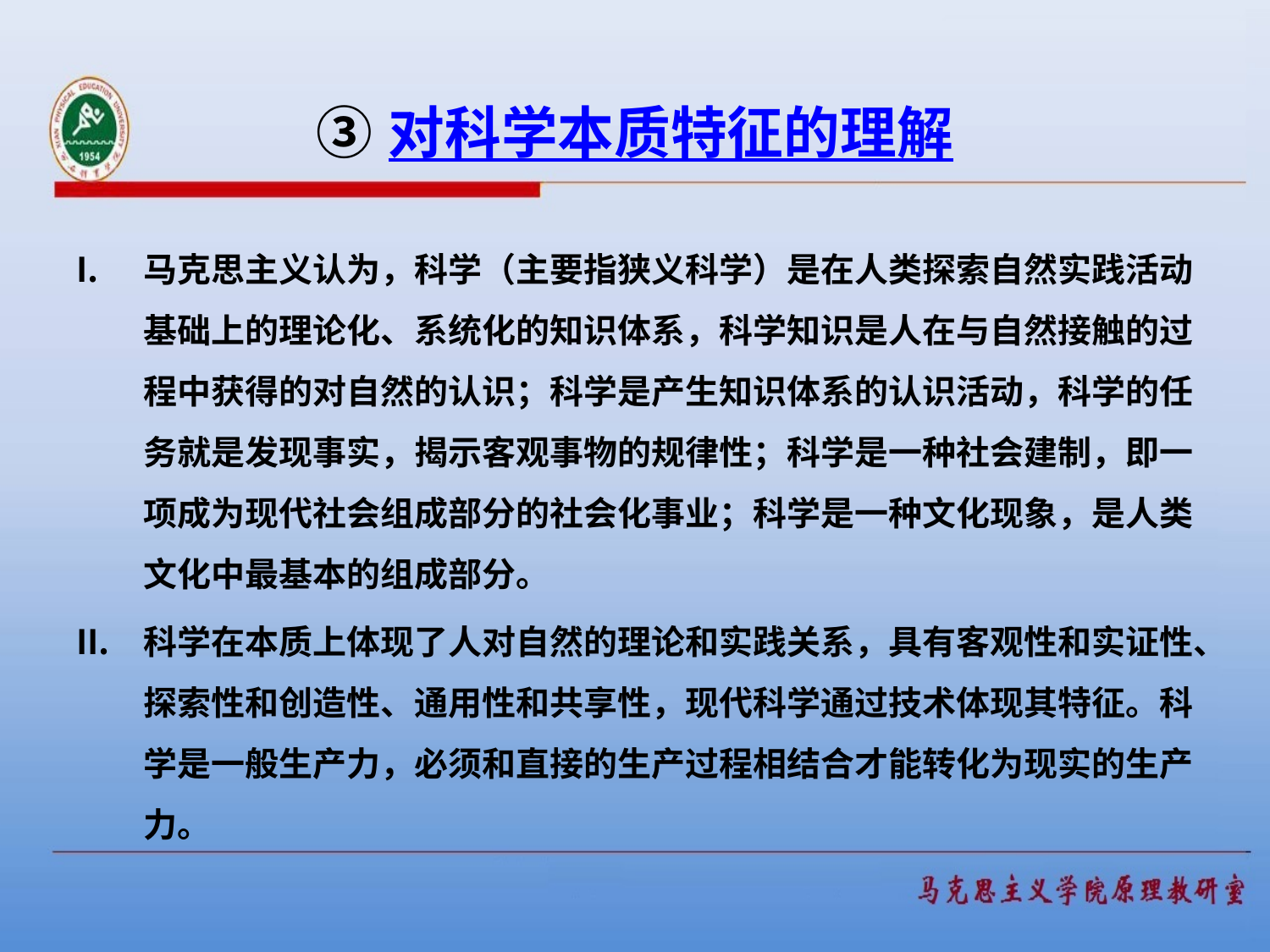

# 对科学本质特征的理解
马克思主义认为，科学（主要指狭义科学）是在人类探索自然实践活动基础上的理论化、系统化的知识体系，科学知识是人在与自然接触的过程中获得的对自然的认识；科学是产生知识体系的认识活动，科学的任务就是发现事实，揭示客观事物的规律性；科学是一种社会建制，即一项成为现代社会组成部分的社会化事业；科学是一种文化现象，是人类文化中最基本的组成部分。
科学在本质上体现了人对自然的理论和实践关系，具有客观性和实证性、探索性和创造性、通用性和共享性，现代科学通过技术体现其特征。科学是一般生产力，必须和直接的生产过程相结合才能转化为现实的生产力。